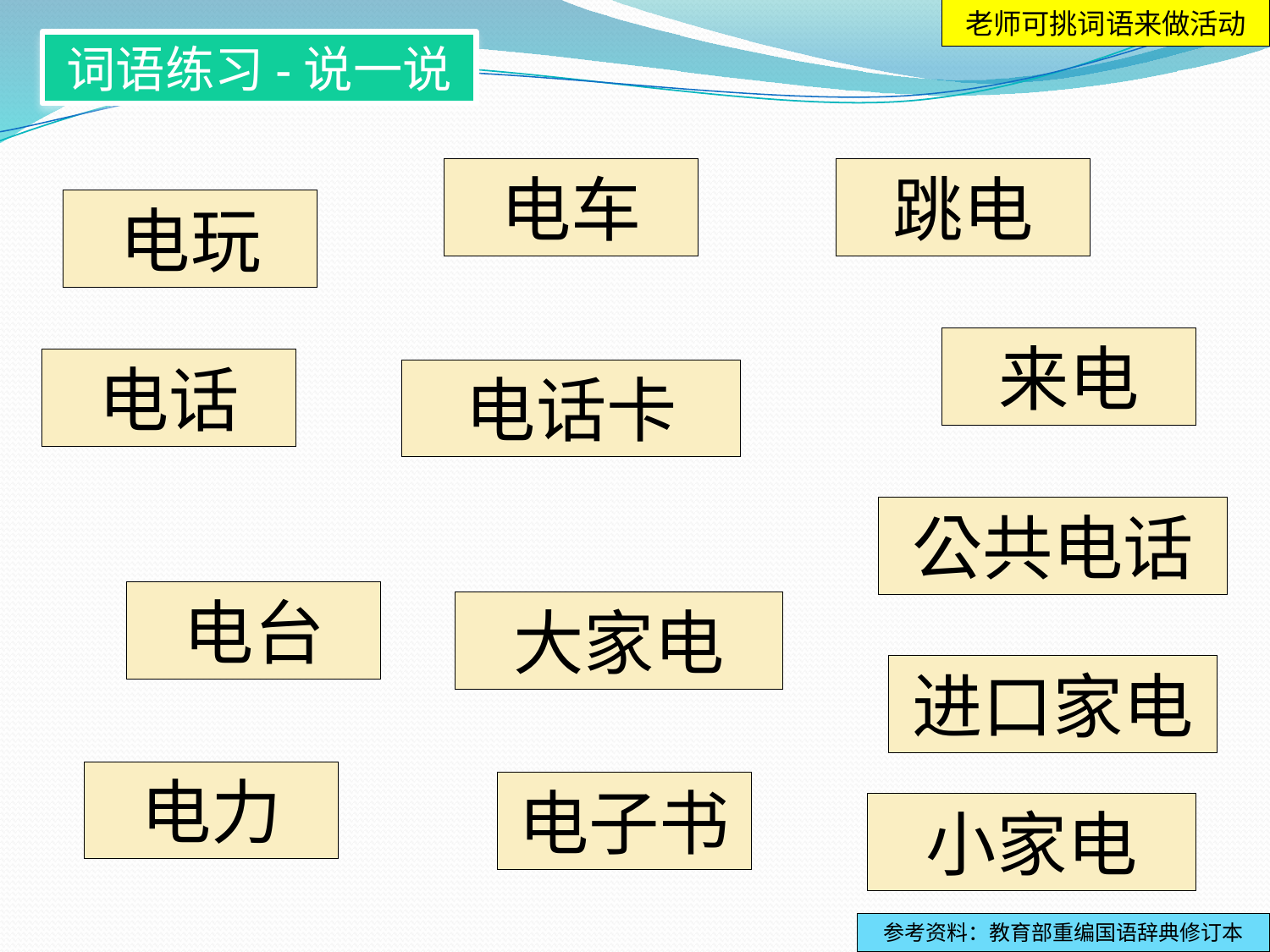

老师可挑词语来做活动
词语练习-说一说
电车
跳电
电玩
来电
电话
电话卡
公共电话
电台
大家电
进口家电
电力
电子书
小家电
参考资料：教育部重编国语辞典修订本